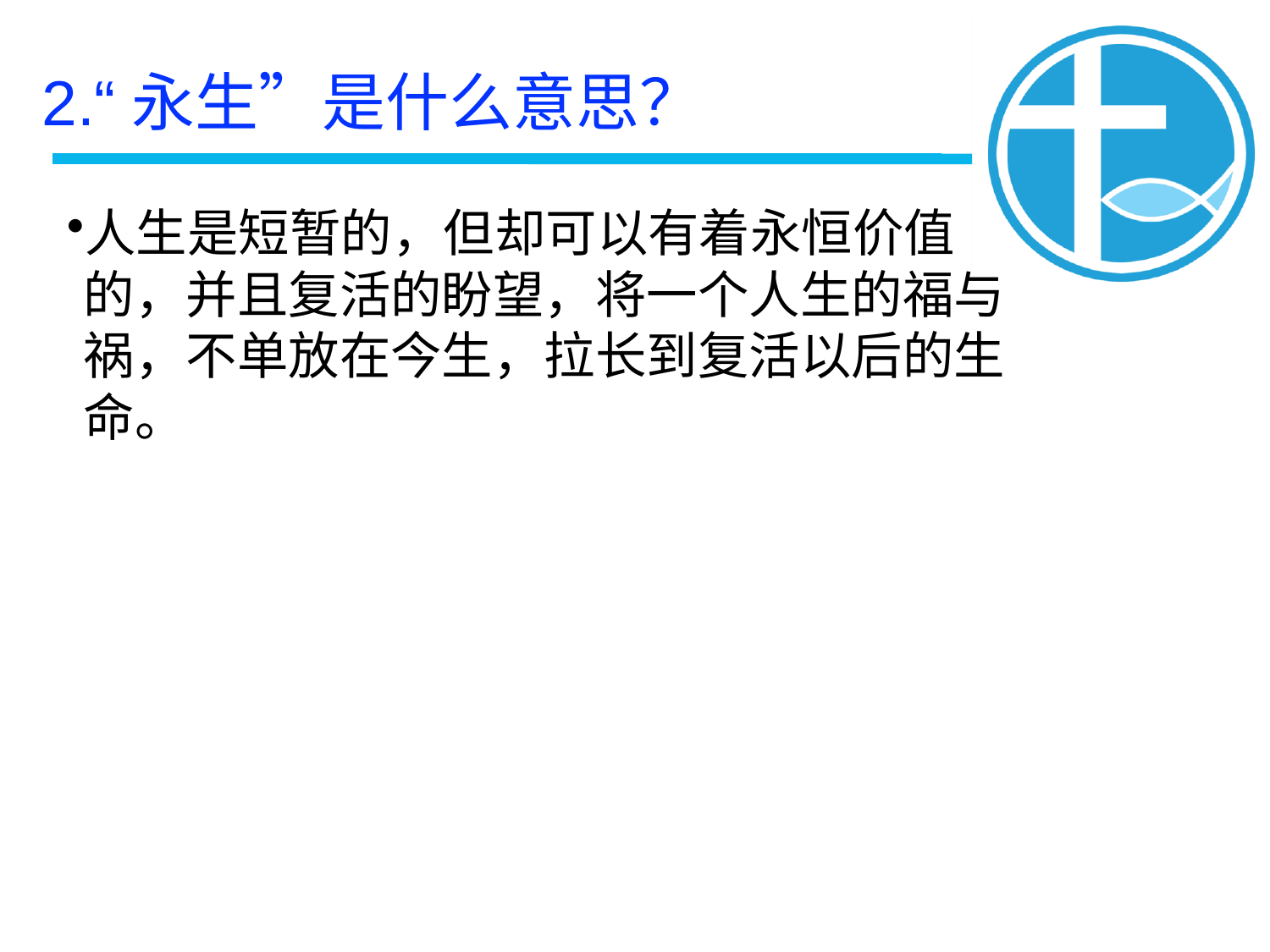

2.“永生”是什么意思？
人生是短暂的，但却可以有着永恒价值的，并且复活的盼望，将一个人生的福与祸，不单放在今生，拉长到复活以后的生命。